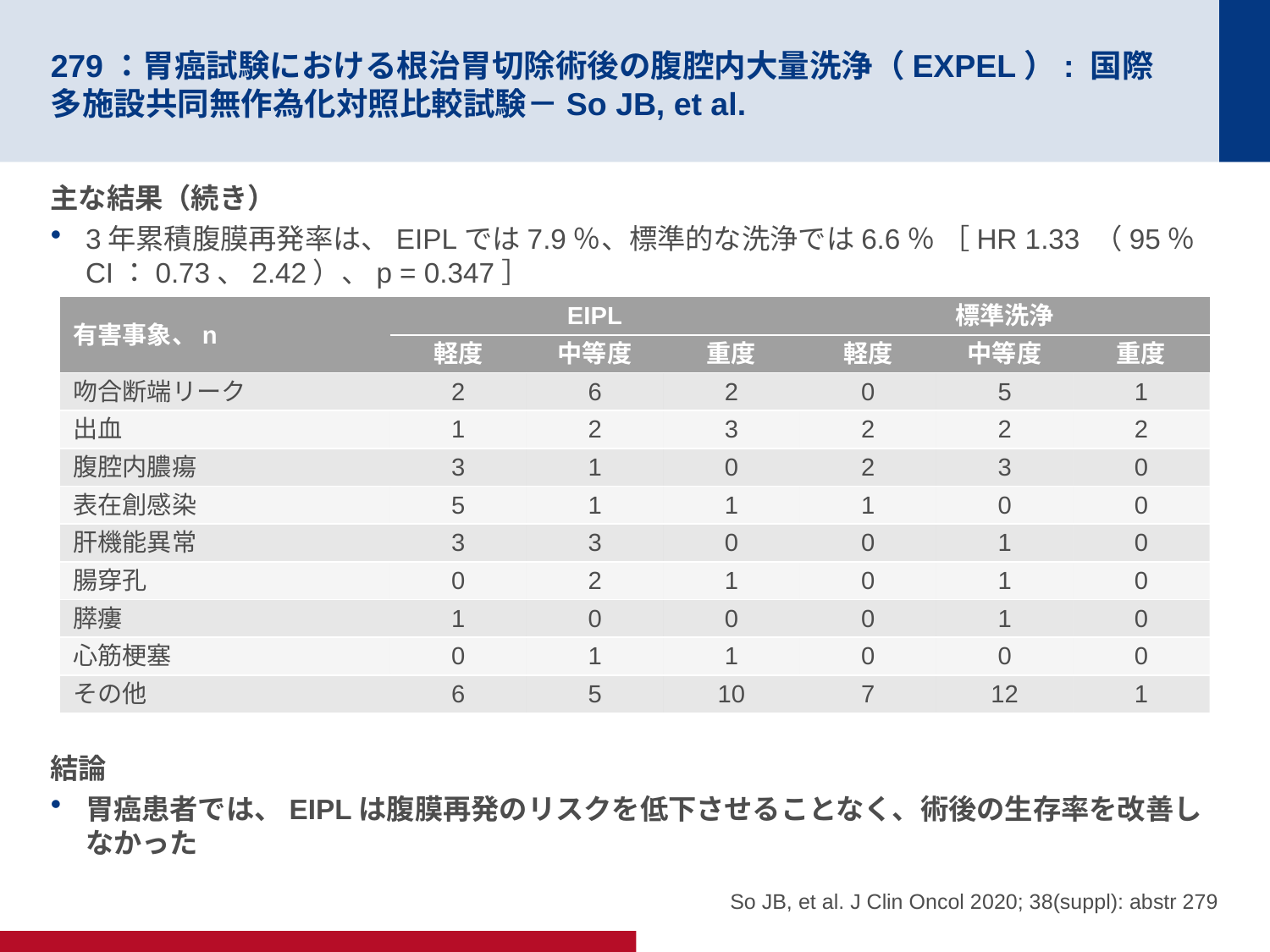

# 279：胃癌試験における根治胃切除術後の腹腔内大量洗浄（EXPEL）: 国際多施設共同無作為化対照比較試験－So JB, et al.
主な結果（続き）
3年累積腹膜再発率は、EIPLでは7.9％、標準的な洗浄では6.6％ ［HR 1.33 （95％CI：0.73、2.42）、p = 0.347］
結論
胃癌患者では、EIPLは腹膜再発のリスクを低下させることなく、術後の生存率を改善しなかった

| 有害事象、n | EIPL |  |  | 標準洗浄 |  |  |
| --- | --- | --- | --- | --- | --- | --- |
|  | 軽度 | 中等度 | 重度 | 軽度 | 中等度 | 重度 |
| 吻合断端リーク | 2 | 6 | 2 | 0 | 5 | 1 |
| 出血 | 1 | 2 | 3 | 2 | 2 | 2 |
| 腹腔内膿瘍 | 3 | 1 | 0 | 2 | 3 | 0 |
| 表在創感染 | 5 | 1 | 1 | 1 | 0 | 0 |
| 肝機能異常 | 3 | 3 | 0 | 0 | 1 | 0 |
| 腸穿孔 | 0 | 2 | 1 | 0 | 1 | 0 |
| 膵瘻 | 1 | 0 | 0 | 0 | 1 | 0 |
| 心筋梗塞 | 0 | 1 | 1 | 0 | 0 | 0 |
| その他 | 6 | 5 | 10 | 7 | 12 | 1 |
So JB, et al. J Clin Oncol 2020; 38(suppl): abstr 279